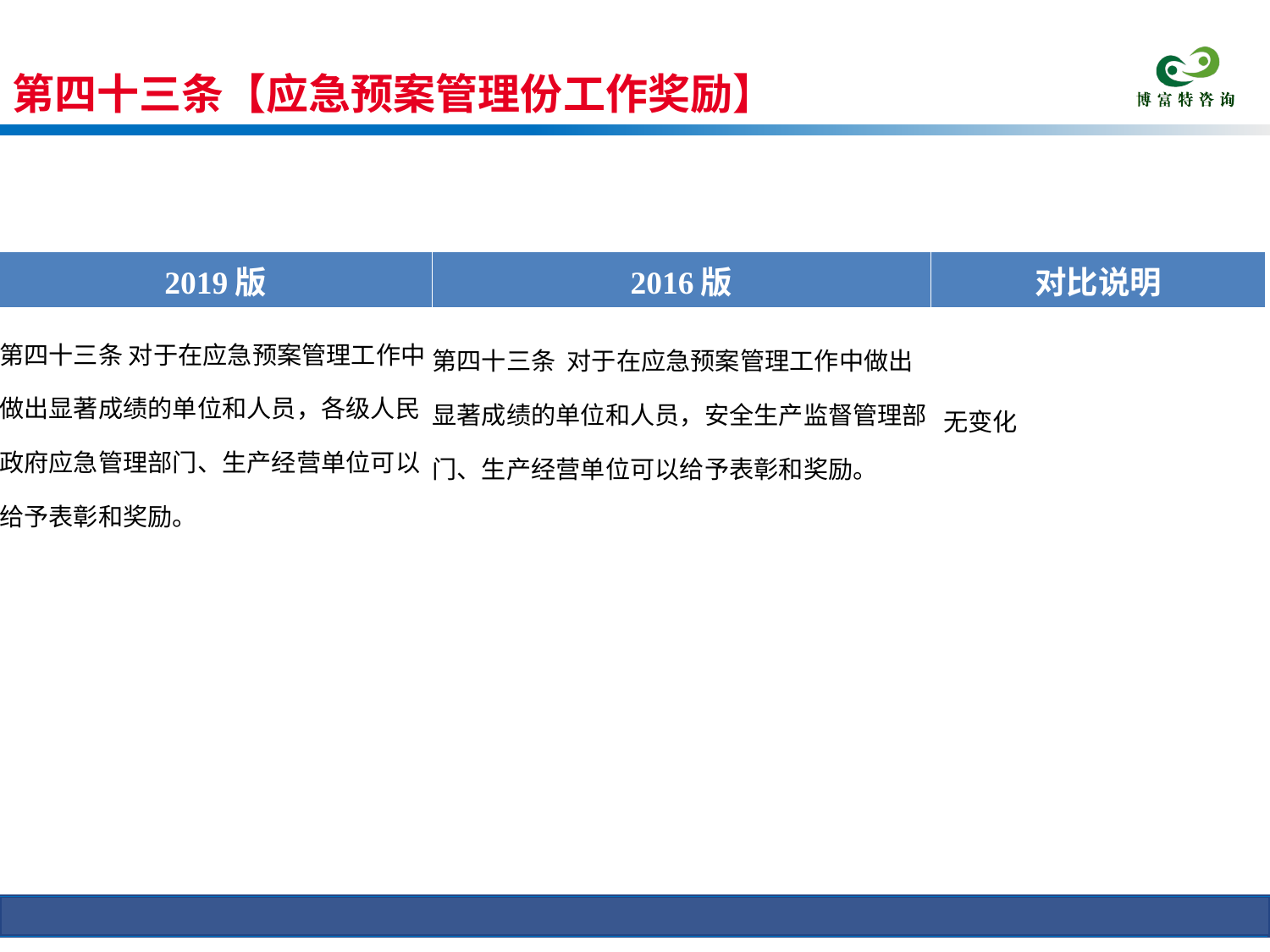

第四十三条【应急预案管理份工作奖励】
条文对比
| 2019版 | 2016版 | 对比说明 |
| --- | --- | --- |
| 第四十三条 对于在应急预案管理工作中做出显著成绩的单位和人员，各级人民政府应急管理部门、生产经营单位可以给予表彰和奖励。 | 第四十三条 对于在应急预案管理工作中做出显著成绩的单位和人员，安全生产监督管理部门、生产经营单位可以给予表彰和奖励。 | 无变化 |